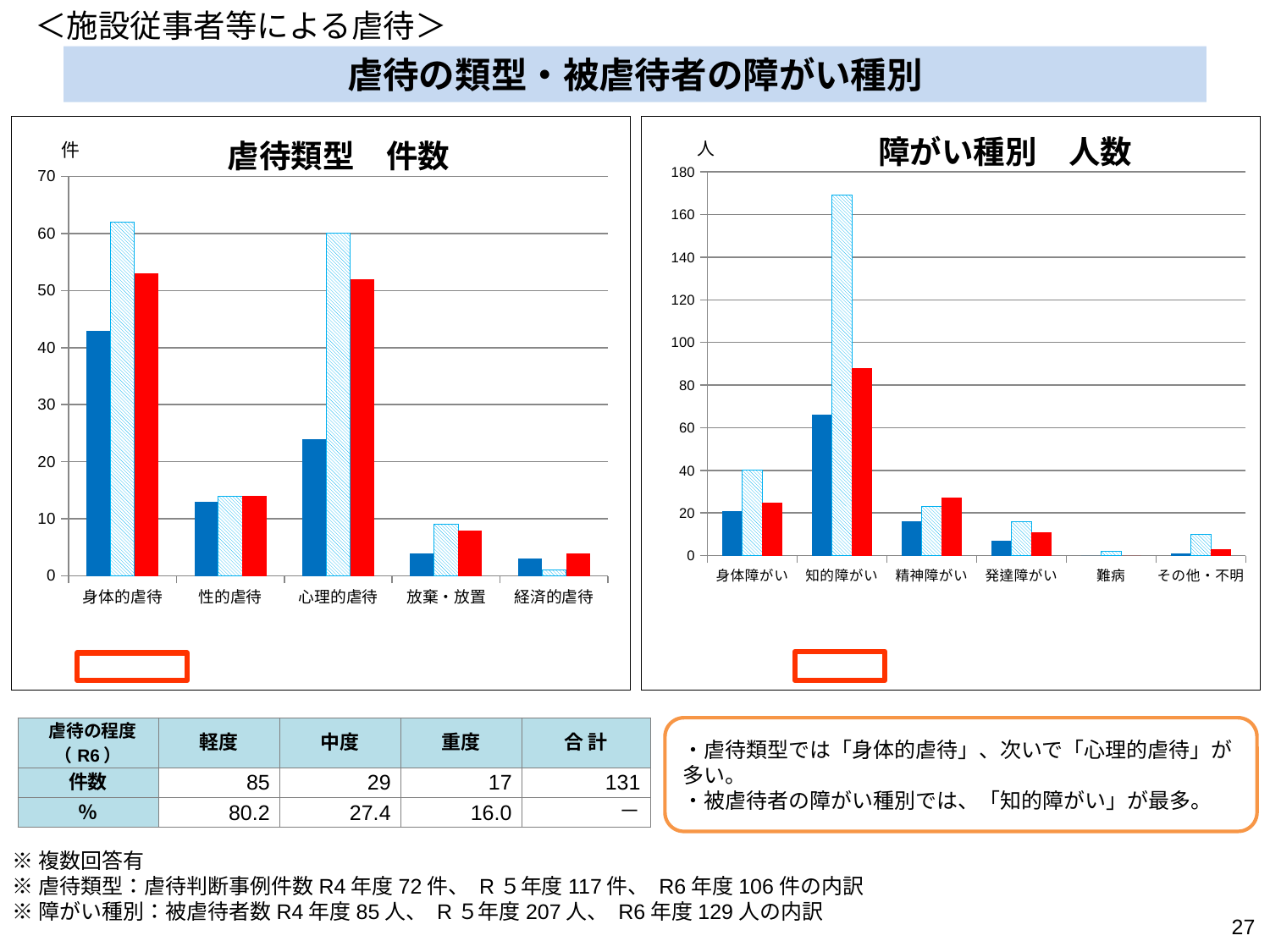

＜施設従事者等による虐待＞
# 虐待の類型・被虐待者の障がい種別

### Chart: 障がい種別　人数

| Category | R4 | R5 | R6 |
|---|---|---|---|
| 身体障がい | 21.0 | 40.0 | 25.0 |
| 知的障がい | 66.0 | 169.0 | 88.0 |
| 精神障がい | 16.0 | 23.0 | 27.0 |
| 発達障がい | 7.0 | 16.0 | 11.0 |
| 難病 | 0.0 | 2.0 | 0.0 |
| その他・不明 | 1.0 | 10.0 | 3.0 |

### Chart: 虐待類型　件数

| Category | R4 | R5 | R6 |
|---|---|---|---|
| 身体的虐待 | 43.0 | 62.0 | 53.0 |
| 性的虐待 | 13.0 | 14.0 | 14.0 |
| 心理的虐待 | 24.0 | 60.0 | 52.0 |
| 放棄・放置 | 4.0 | 9.0 | 8.0 |
| 経済的虐待 | 3.0 | 1.0 | 4.0 |

| 虐待の程度 （R6） | 軽度 | 中度 | 重度 | 合 計 |
| --- | --- | --- | --- | --- |
| 件数 | 85 | 29 | 17 | 131 |
| ％ | 80.2 | 27.4 | 16.0 | － |
・虐待類型では「身体的虐待」、次いで「心理的虐待」が多い。
・被虐待者の障がい種別では、「知的障がい」が最多。
※複数回答有
※虐待類型：虐待判断事例件数R4年度72件、 R５年度117件、 R6年度106件の内訳
※障がい種別：被虐待者数R4年度85人、 R５年度207人、 R6年度129人の内訳
27